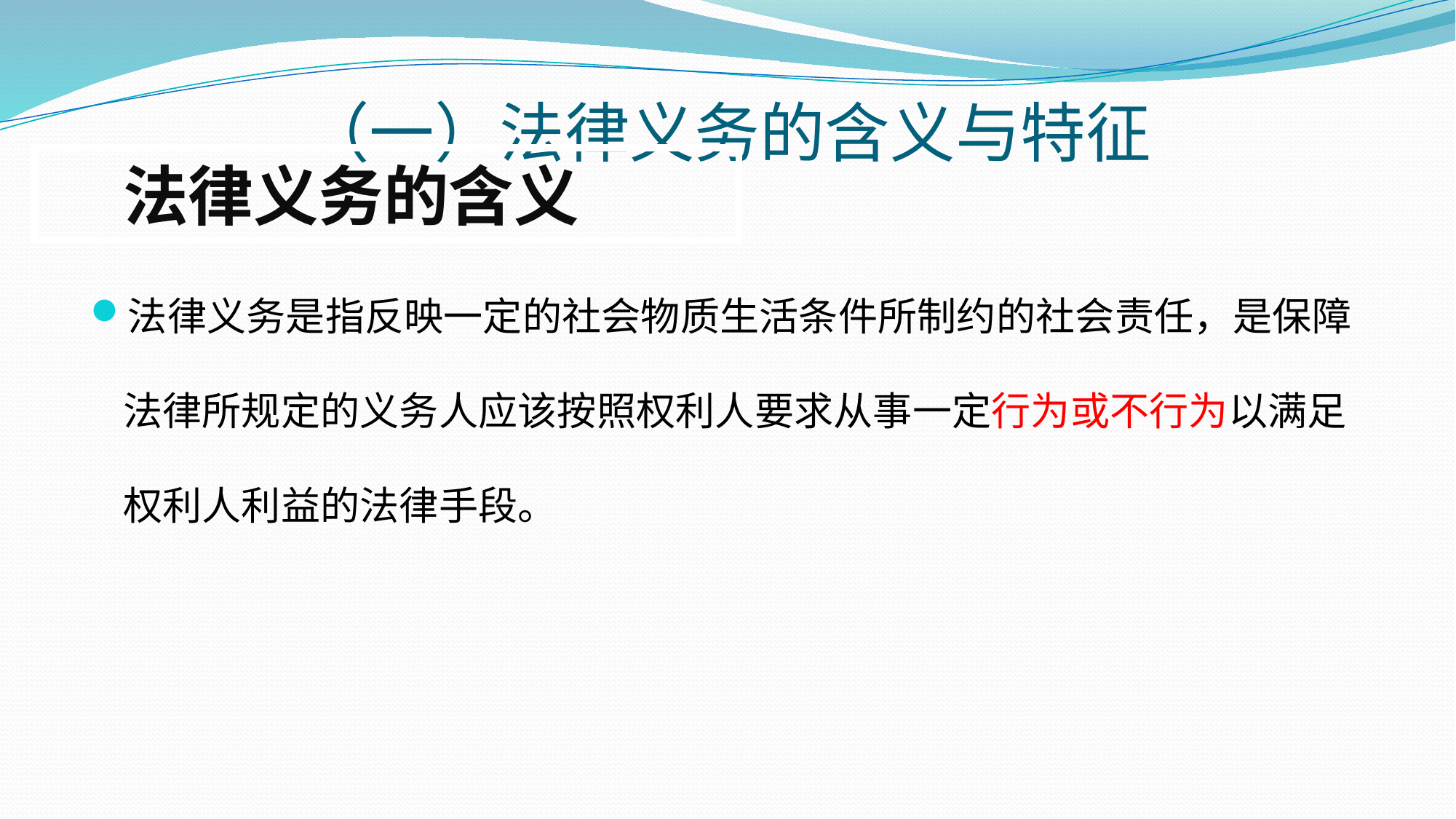

# （一）法律义务的含义与特征
    法律义务的含义
法律义务是指反映一定的社会物质生活条件所制约的社会责任，是保障法律所规定的义务人应该按照权利人要求从事一定行为或不行为以满足权利人利益的法律手段。